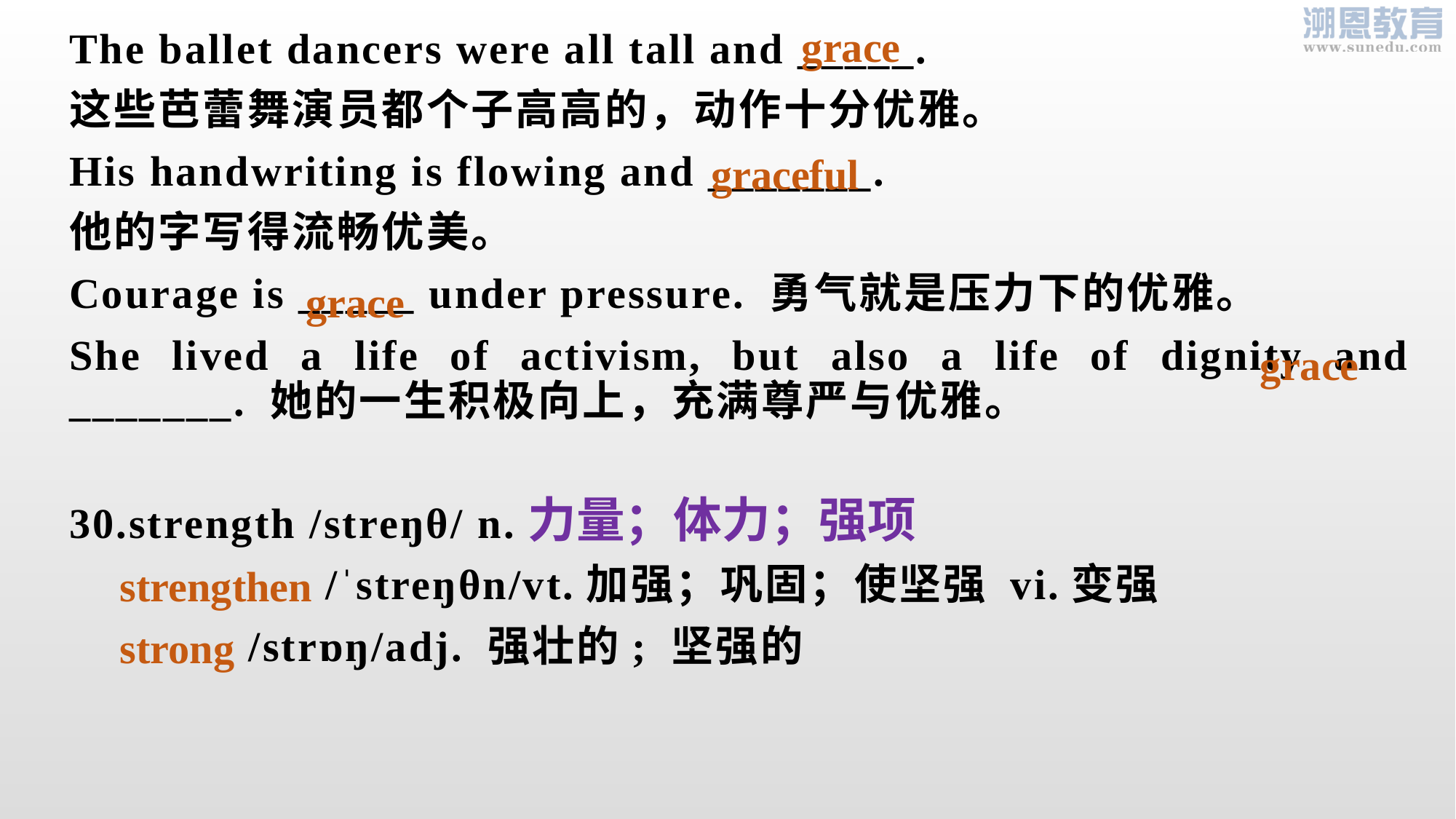

grace
The ballet dancers were all tall and _____.
这些芭蕾舞演员都个子高高的，动作十分优雅。
His handwriting is flowing and _______.
他的字写得流畅优美。
Courage is _____ under pressure. 勇气就是压力下的优雅。
She lived a life of activism, but also a life of dignity and  _______. 她的一生积极向上，充满尊严与优雅。

30.strength /streŋθ/ n.
                    /ˈstreŋθn/vt.加强；巩固；使坚强 vi.变强
              /strɒŋ/adj. 强壮的; 坚强的
 graceful
 grace
 grace
力量；体力；强项
 strengthen
 strong